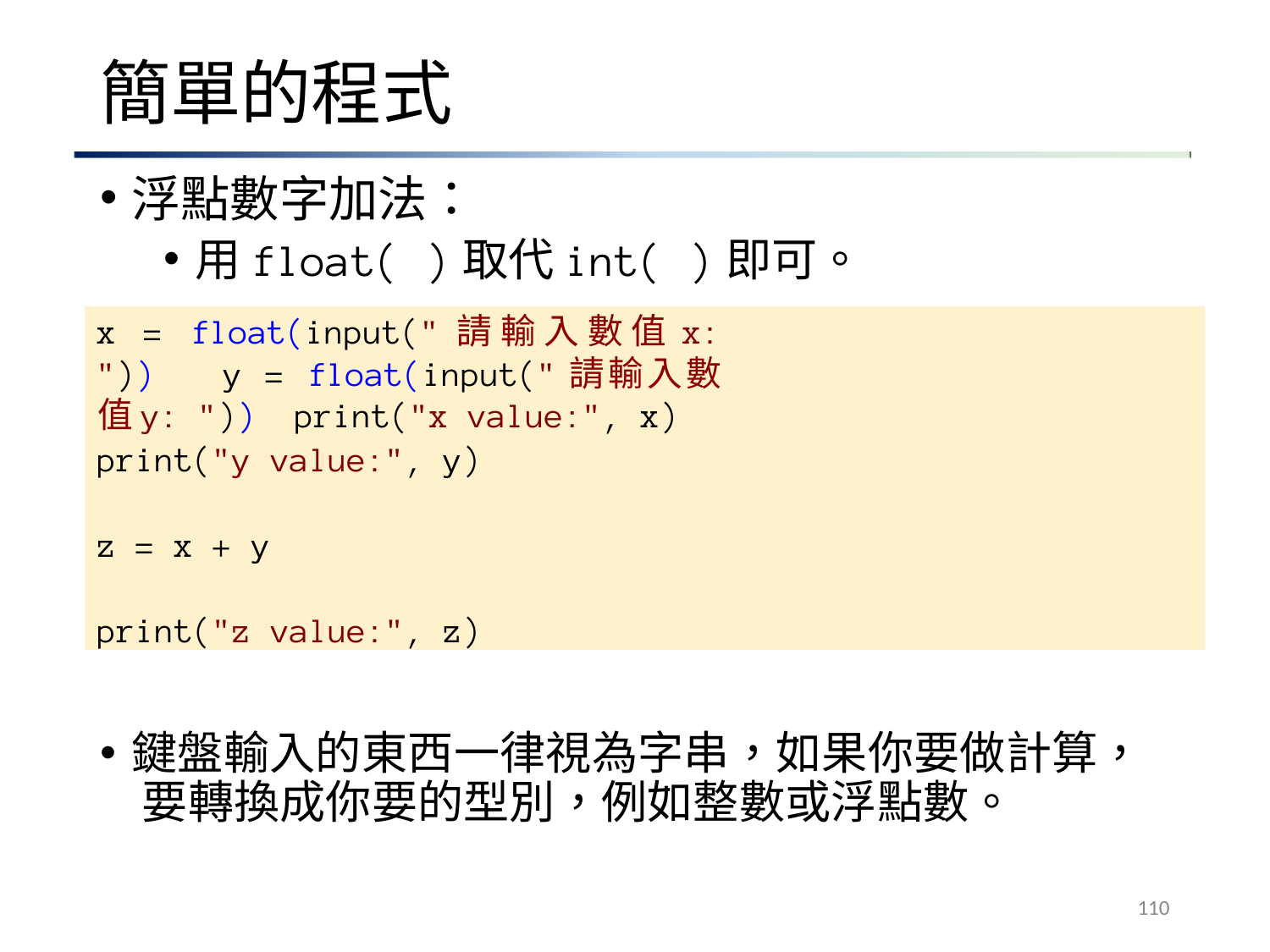

# 簡單的程式
浮點數字加法：
用float( )取代int( )即可。
x = float(input("請輸入數值x: "))   y = float(input("請輸入數值y: "))  print("x value:", x)
print("y value:", y)

z = x + y

print("z value:", z)
鍵盤輸入的東西一律視為字串，如果你要做計算， 要轉換成你要的型別，例如整數或浮點數。
110